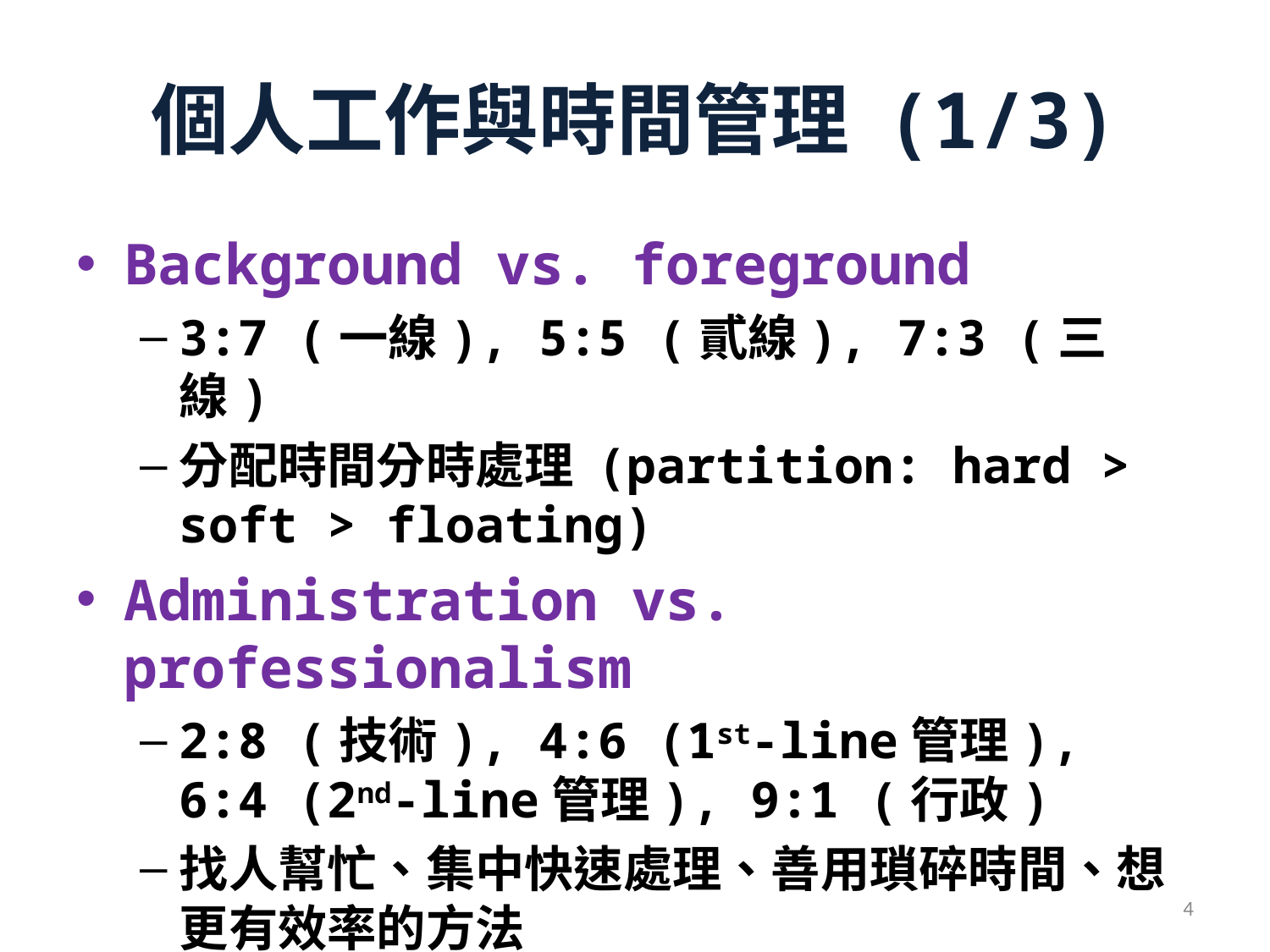

# 個人工作與時間管理 (1/3)
Background vs. foreground
3:7 (一線), 5:5 (貳線), 7:3 (三線)
分配時間分時處理 (partition: hard > soft > floating)
Administration vs. professionalism
2:8 (技術), 4:6 (1st-line管理), 6:4 (2nd-line管理), 9:1 (行政)
找人幫忙、集中快速處理、善用瑣碎時間、想更有效率的方法
4